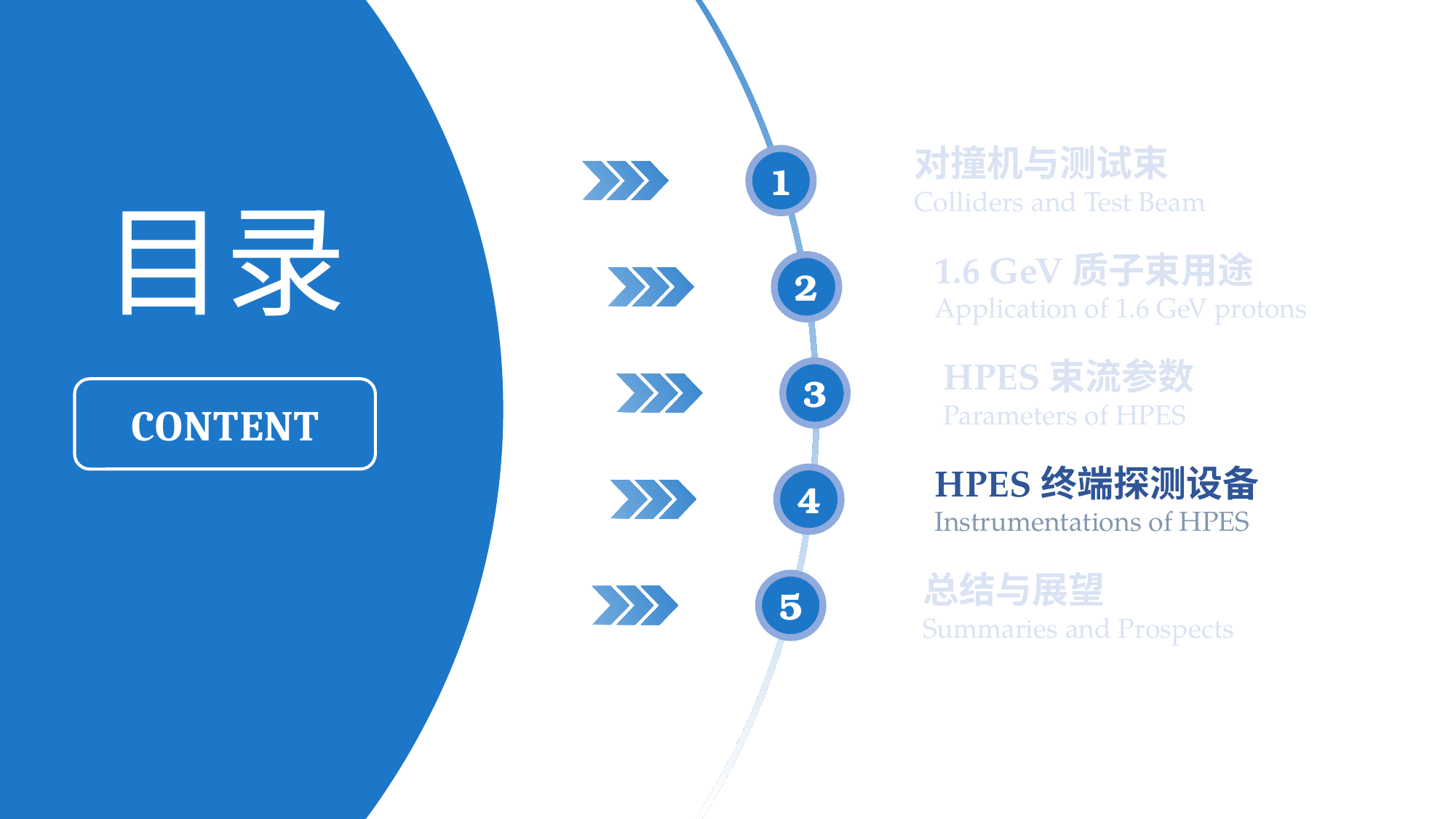

对撞机与测试束
Colliders and Test Beam
1.6 GeV质子束用途
Application of 1.6 GeV protons
HPES束流参数
Parameters of HPES
HPES终端探测设备
Instrumentations of HPES
总结与展望
Summaries and Prospects